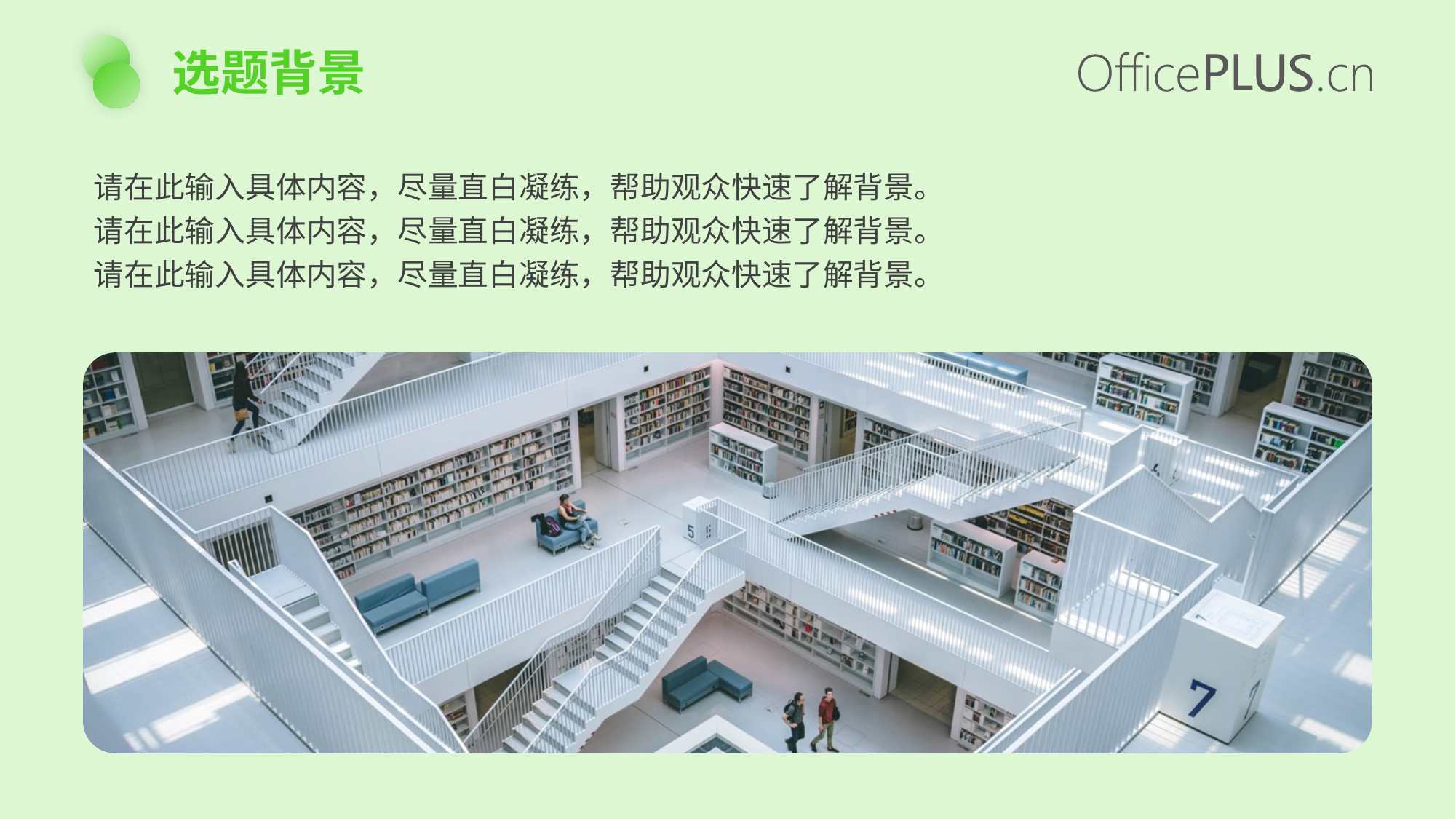

选题背景
请在此输入具体内容，尽量直白凝练，帮助观众快速了解背景。
请在此输入具体内容，尽量直白凝练，帮助观众快速了解背景。
请在此输入具体内容，尽量直白凝练，帮助观众快速了解背景。